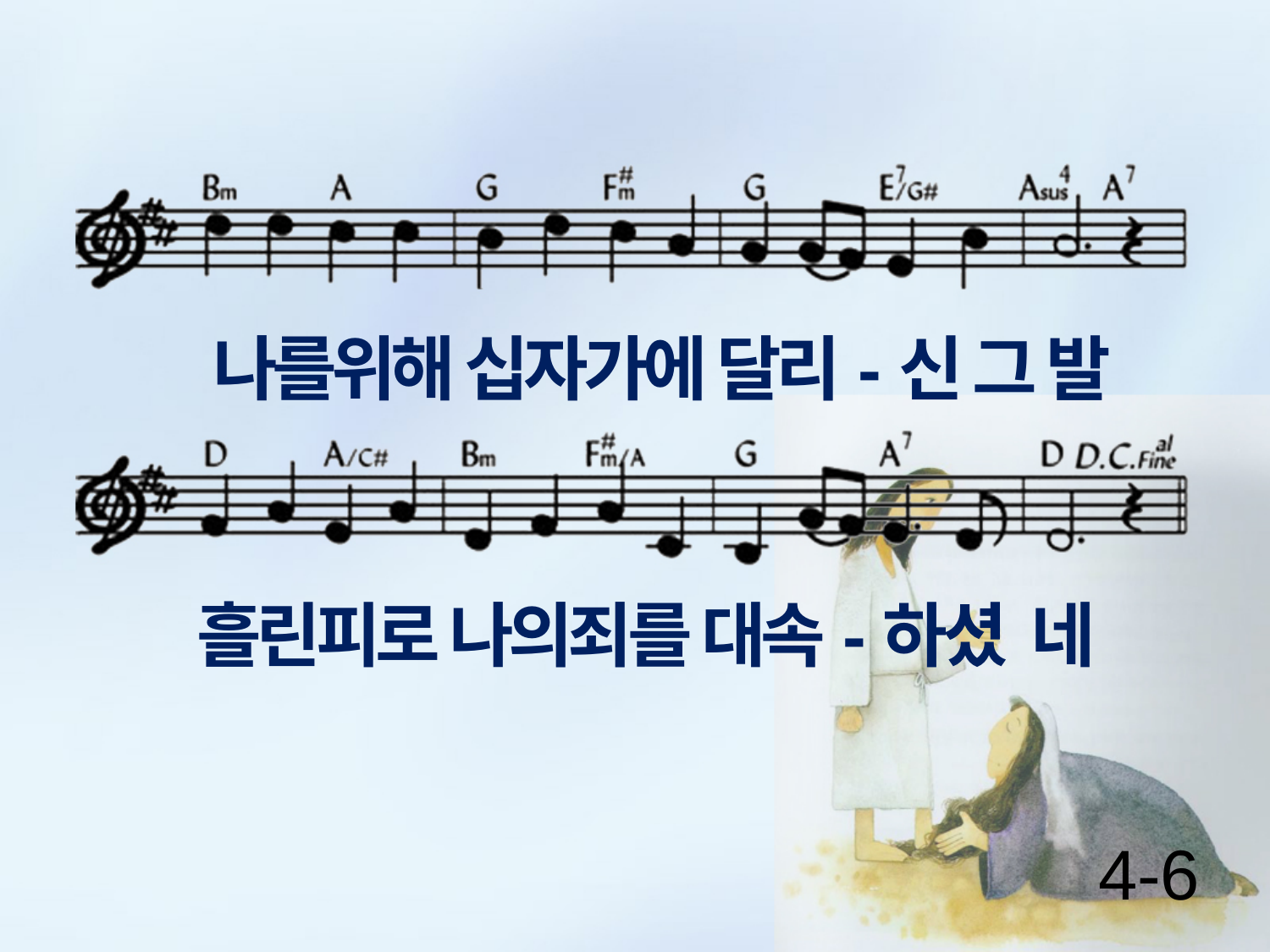

나를위해 십자가에 달리-신 그 발
흘린피로 나의죄를 대속-하셨  네
4-6